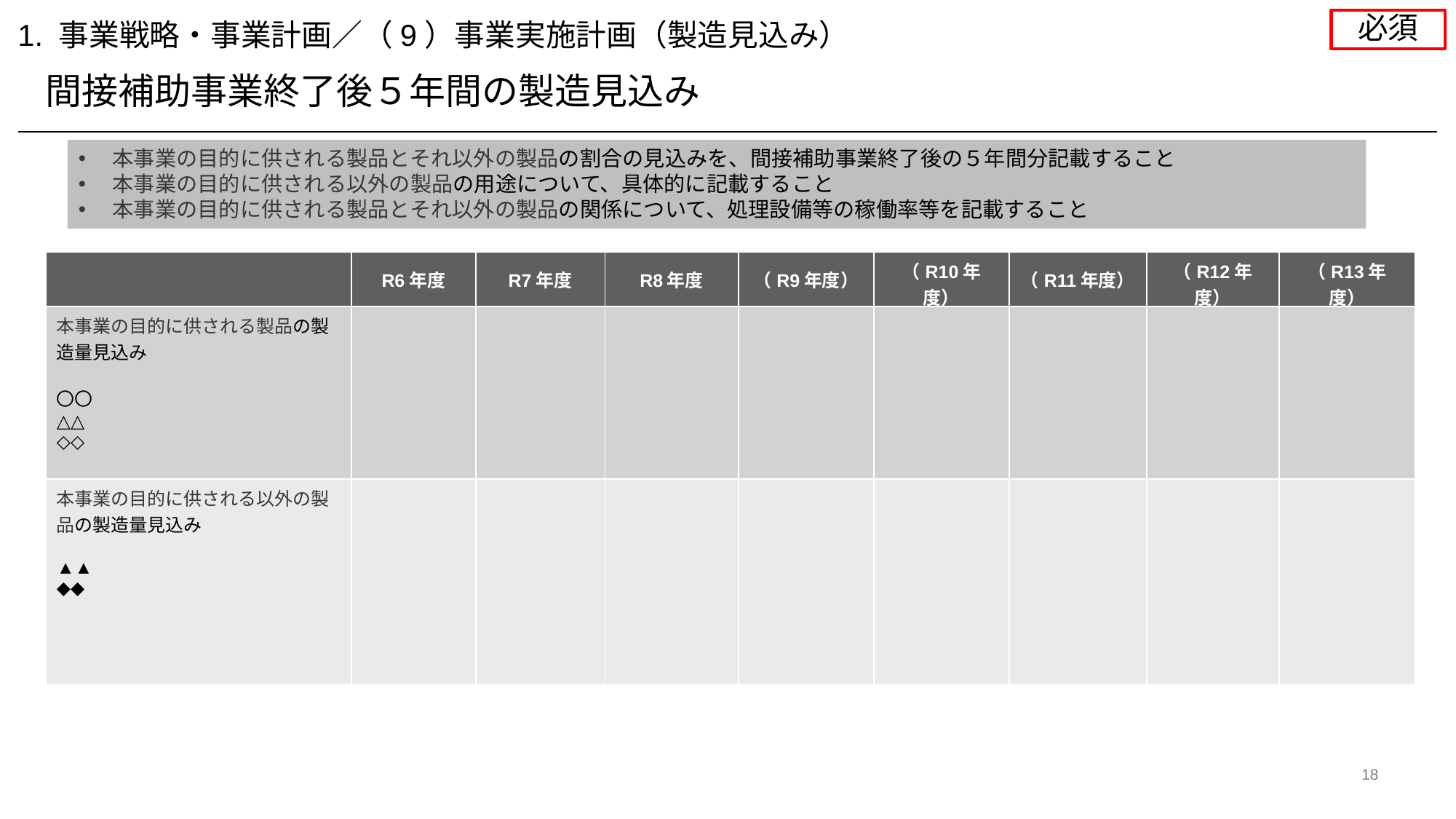

必須
1. 事業戦略・事業計画／（9）事業実施計画（製造見込み）
間接補助事業終了後５年間の製造見込み
本事業の目的に供される製品とそれ以外の製品の割合の見込みを、間接補助事業終了後の５年間分記載すること
本事業の目的に供される以外の製品の用途について、具体的に記載すること
本事業の目的に供される製品とそれ以外の製品の関係について、処理設備等の稼働率等を記載すること

|  | R6年度 | R7年度 | R8年度 | （R9年度） | （R10年度） | （R11年度） | （R12年度） | （R13年度） |
| --- | --- | --- | --- | --- | --- | --- | --- | --- |
| 本事業の目的に供される製品の製造量見込み 〇〇 △△ ◇◇ |  |  |  |  |  |  |  |  |
| 本事業の目的に供される以外の製品の製造量見込み ▲▲ ◆◆ |  |  |  |  |  |  |  |  |